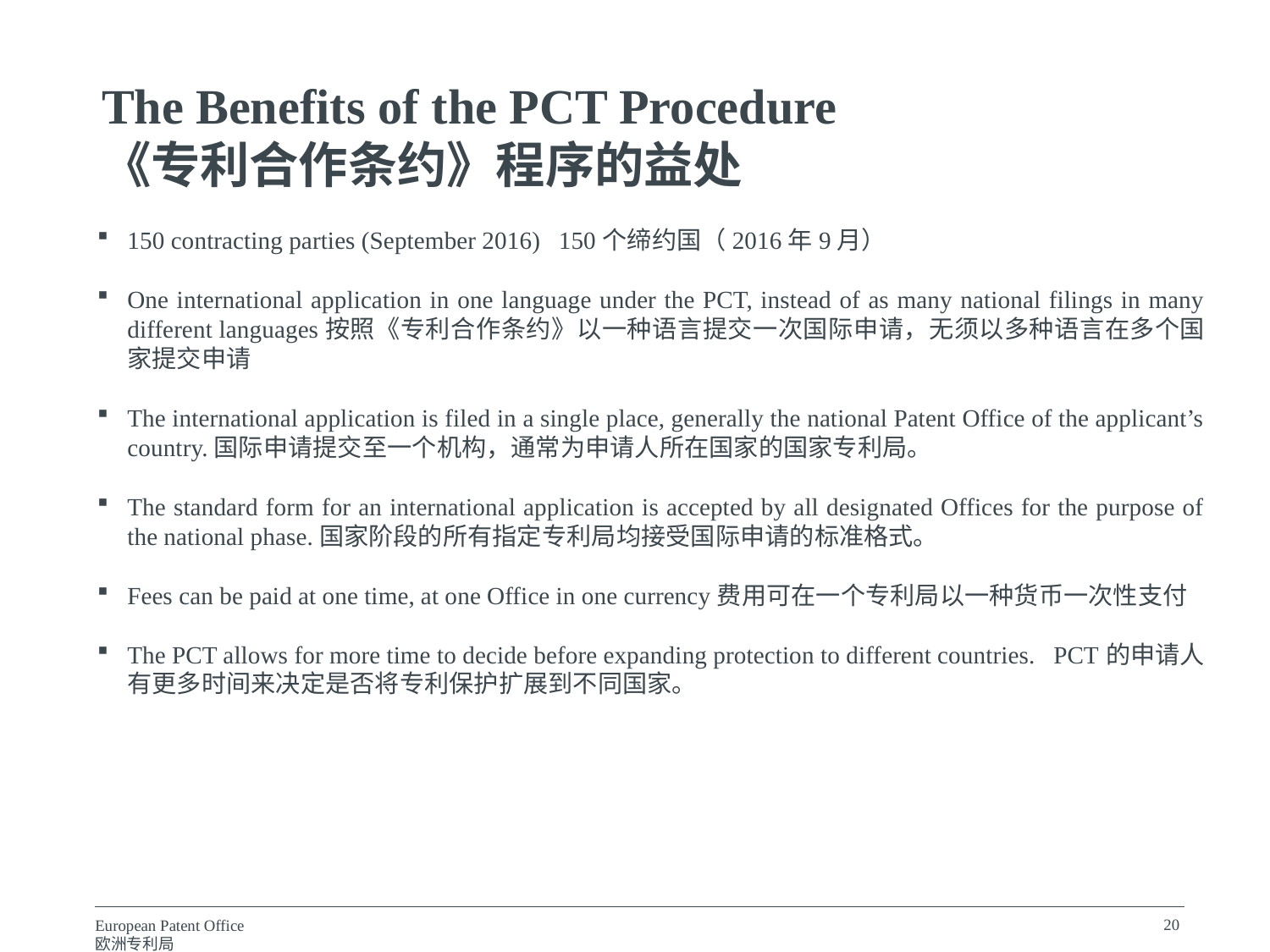

The Benefits of the PCT Procedure
《专利合作条约》程序的益处
150 contracting parties (September 2016)   150个缔约国（2016年9月）

One international application in one language under the PCT, instead of as many national filings in many different languages按照《专利合作条约》以一种语言提交一次国际申请，无须以多种语言在多个国家提交申请

The international application is filed in a single place, generally the national Patent Office of the applicant’s country.国际申请提交至一个机构，通常为申请人所在国家的国家专利局。

The standard form for an international application is accepted by all designated Offices for the purpose of the national phase.国家阶段的所有指定专利局均接受国际申请的标准格式。

Fees can be paid at one time, at one Office in one currency费用可在一个专利局以一种货币一次性支付

The PCT allows for more time to decide before expanding protection to different countries.   PCT的申请人有更多时间来决定是否将专利保护扩展到不同国家。

20